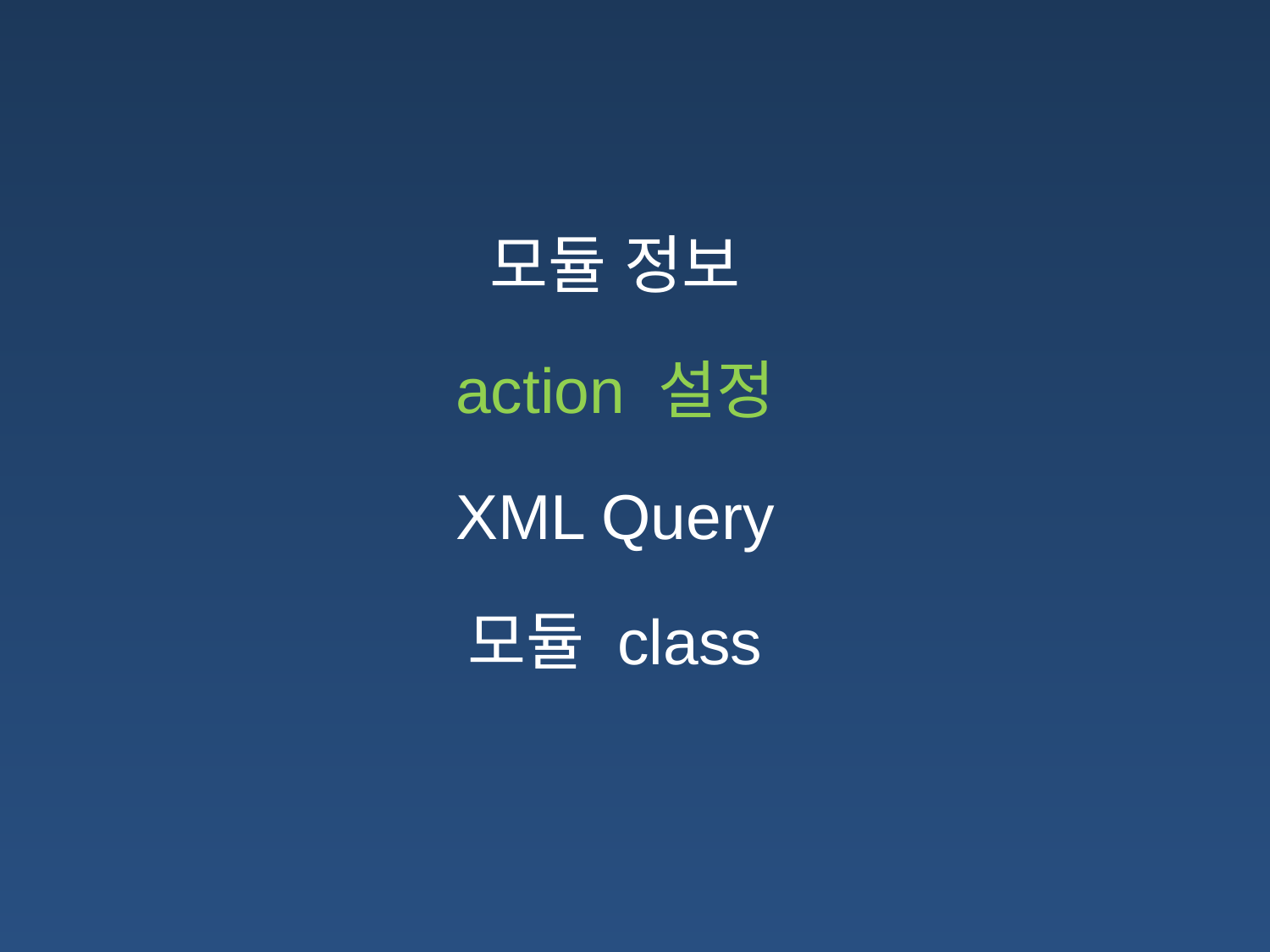

모듈 정보
action 설정
XML Query
모듈 class